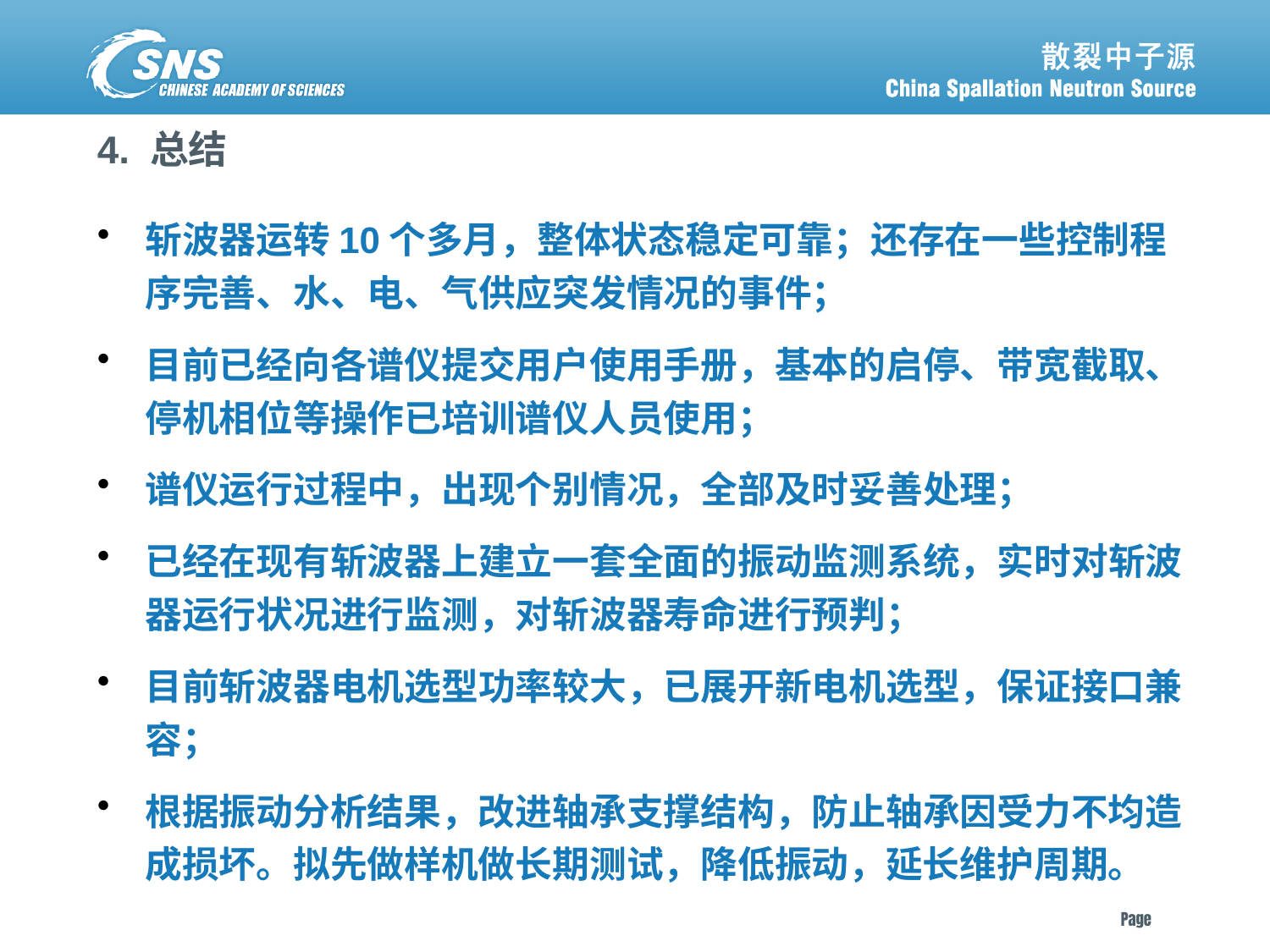

# 4. 总结
斩波器运转10个多月，整体状态稳定可靠；还存在一些控制程序完善、水、电、气供应突发情况的事件；
目前已经向各谱仪提交用户使用手册，基本的启停、带宽截取、停机相位等操作已培训谱仪人员使用；
谱仪运行过程中，出现个别情况，全部及时妥善处理；
已经在现有斩波器上建立一套全面的振动监测系统，实时对斩波器运行状况进行监测，对斩波器寿命进行预判；
目前斩波器电机选型功率较大，已展开新电机选型，保证接口兼容；
根据振动分析结果，改进轴承支撑结构，防止轴承因受力不均造成损坏。拟先做样机做长期测试，降低振动，延长维护周期。